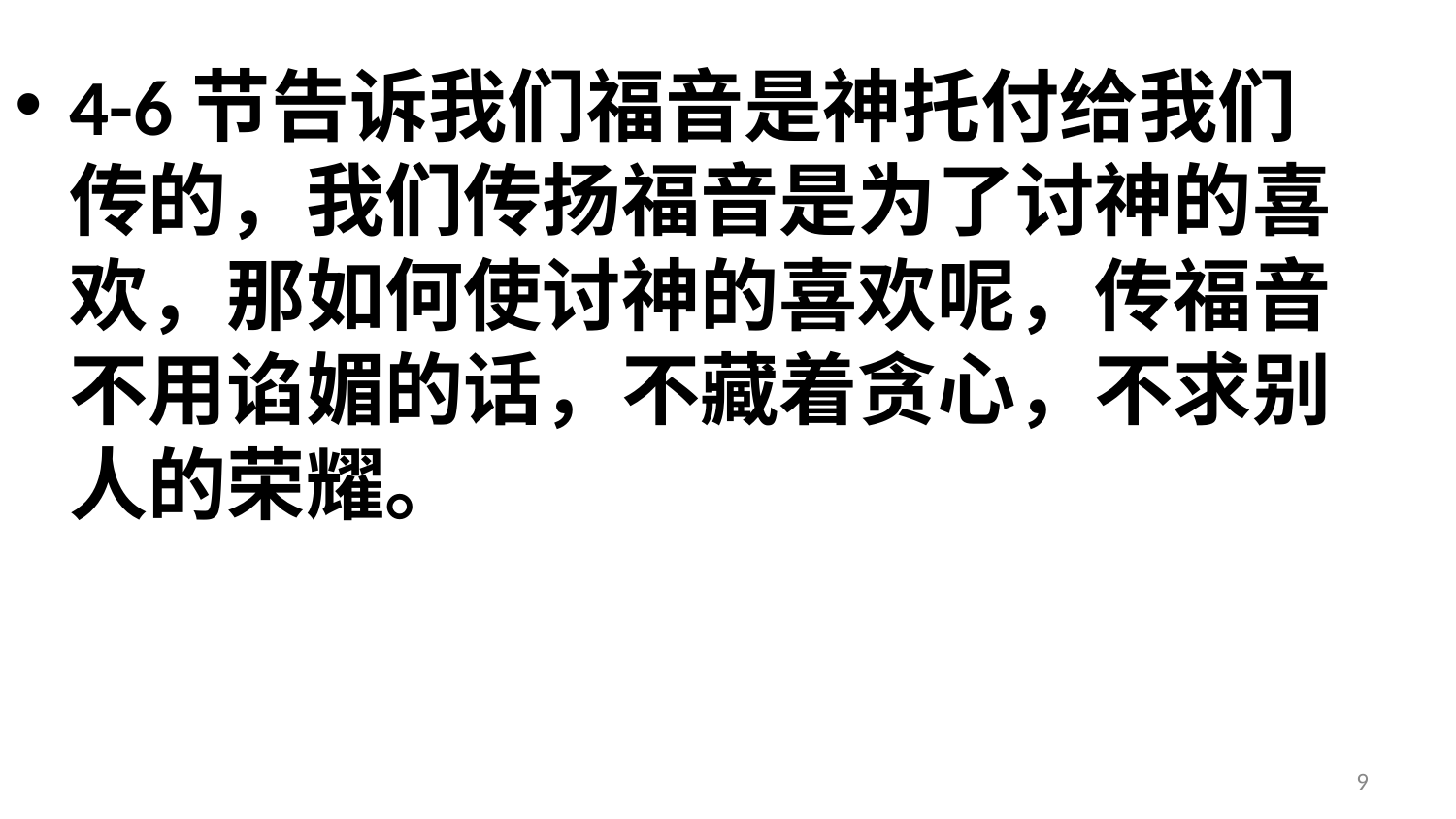

4-6节告诉我们福音是神托付给我们传的，我们传扬福音是为了讨神的喜欢，那如何使讨神的喜欢呢，传福音不用谄媚的话，不藏着贪心，不求别人的荣耀。

9